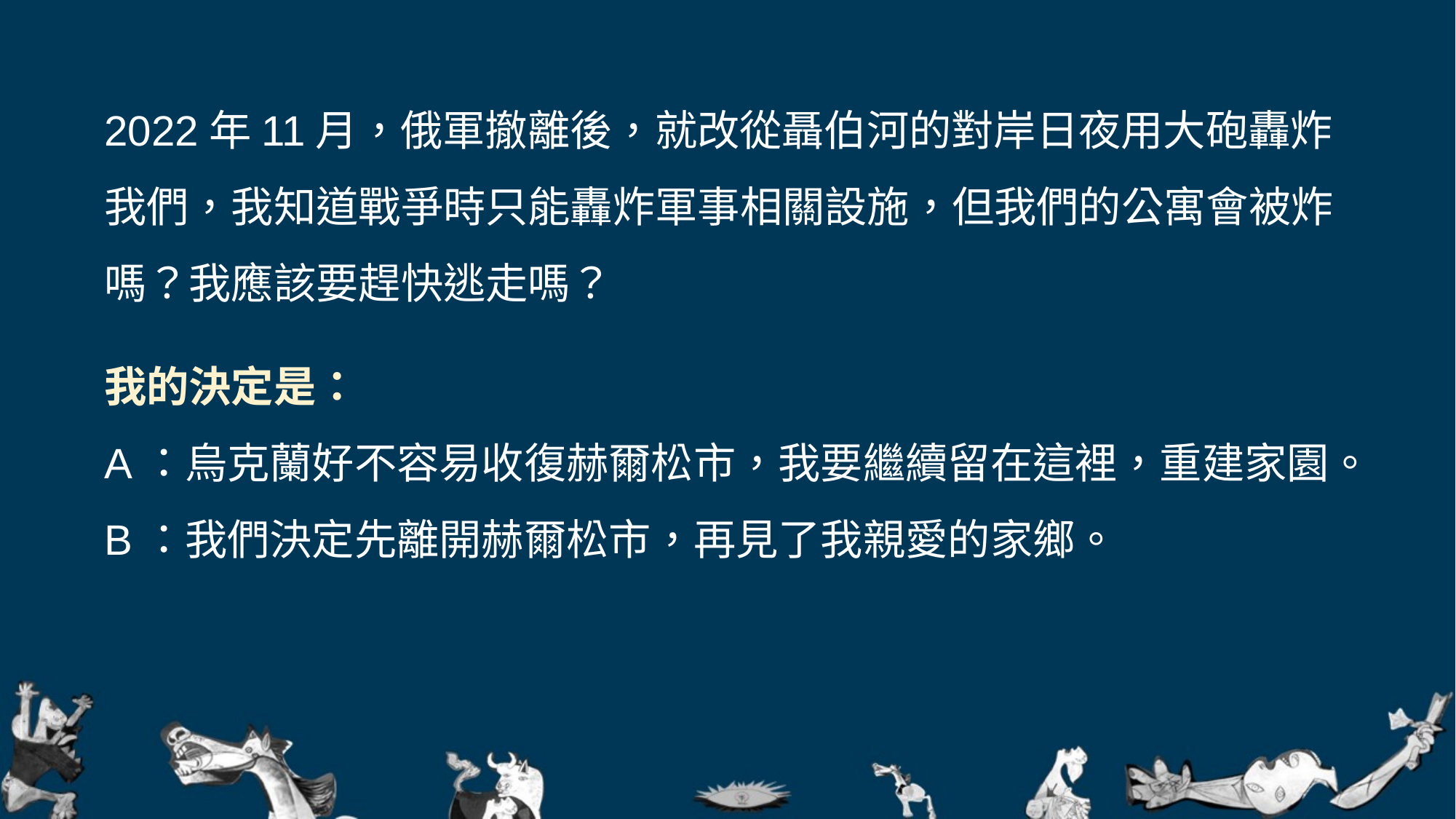

2022年11月，俄軍撤離後，就改從聶伯河的對岸日夜用大砲轟炸我們，我知道戰爭時只能轟炸軍事相關設施，但我們的公寓會被炸嗎？我應該要趕快逃走嗎？
我的決定是：
A：烏克蘭好不容易收復赫爾松市，我要繼續留在這裡，重建家園。
B：我們決定先離開赫爾松市，再見了我親愛的家鄉。